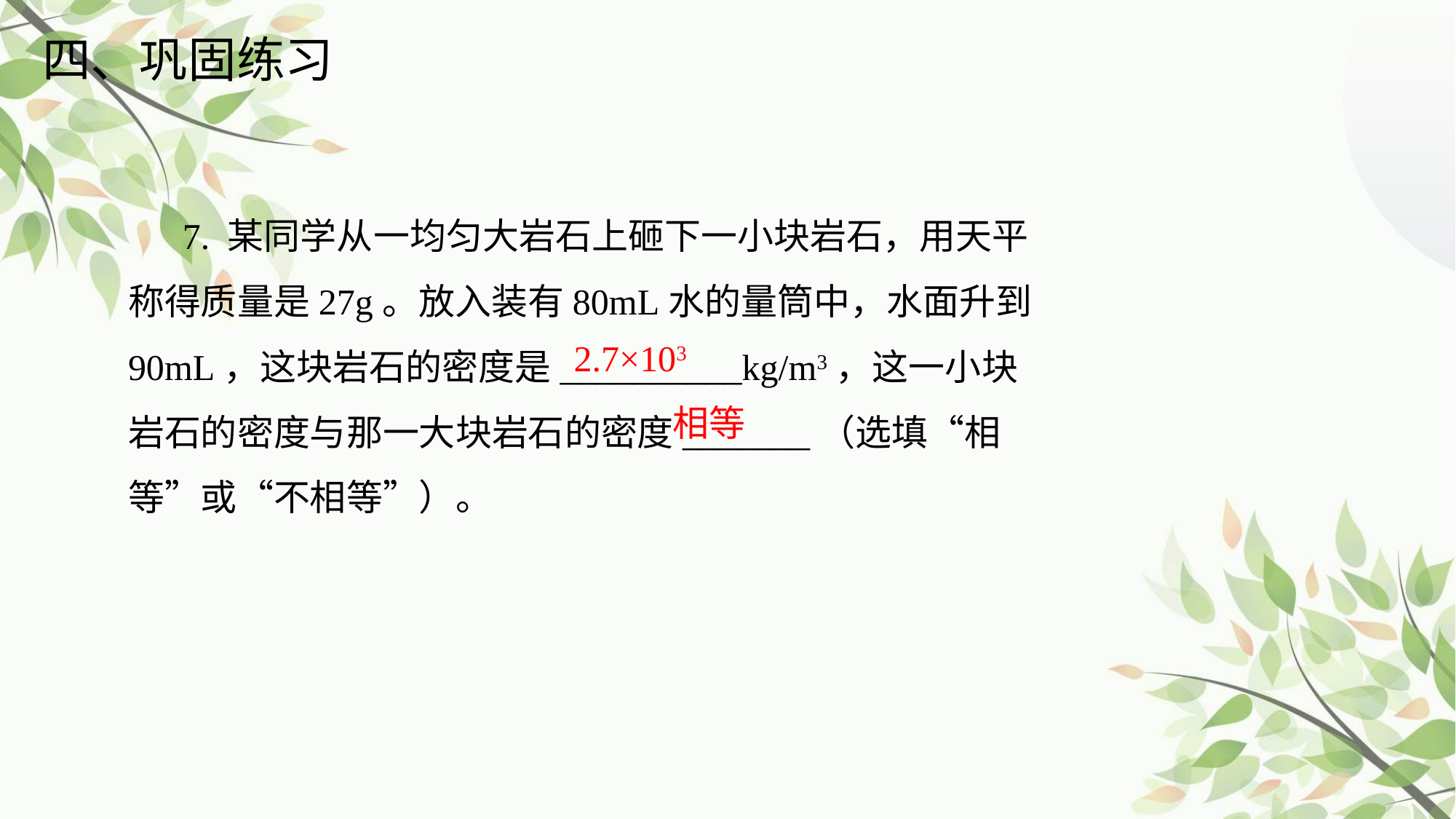

四、巩固练习
7. 某同学从一均匀大岩石上砸下一小块岩石，用天平称得质量是27g。放入装有80mL水的量筒中，水面升到90mL，这块岩石的密度是__________kg/m3，这一小块岩石的密度与那一大块岩石的密度_______（选填“相等”或“不相等”）。
2.7×103
相等